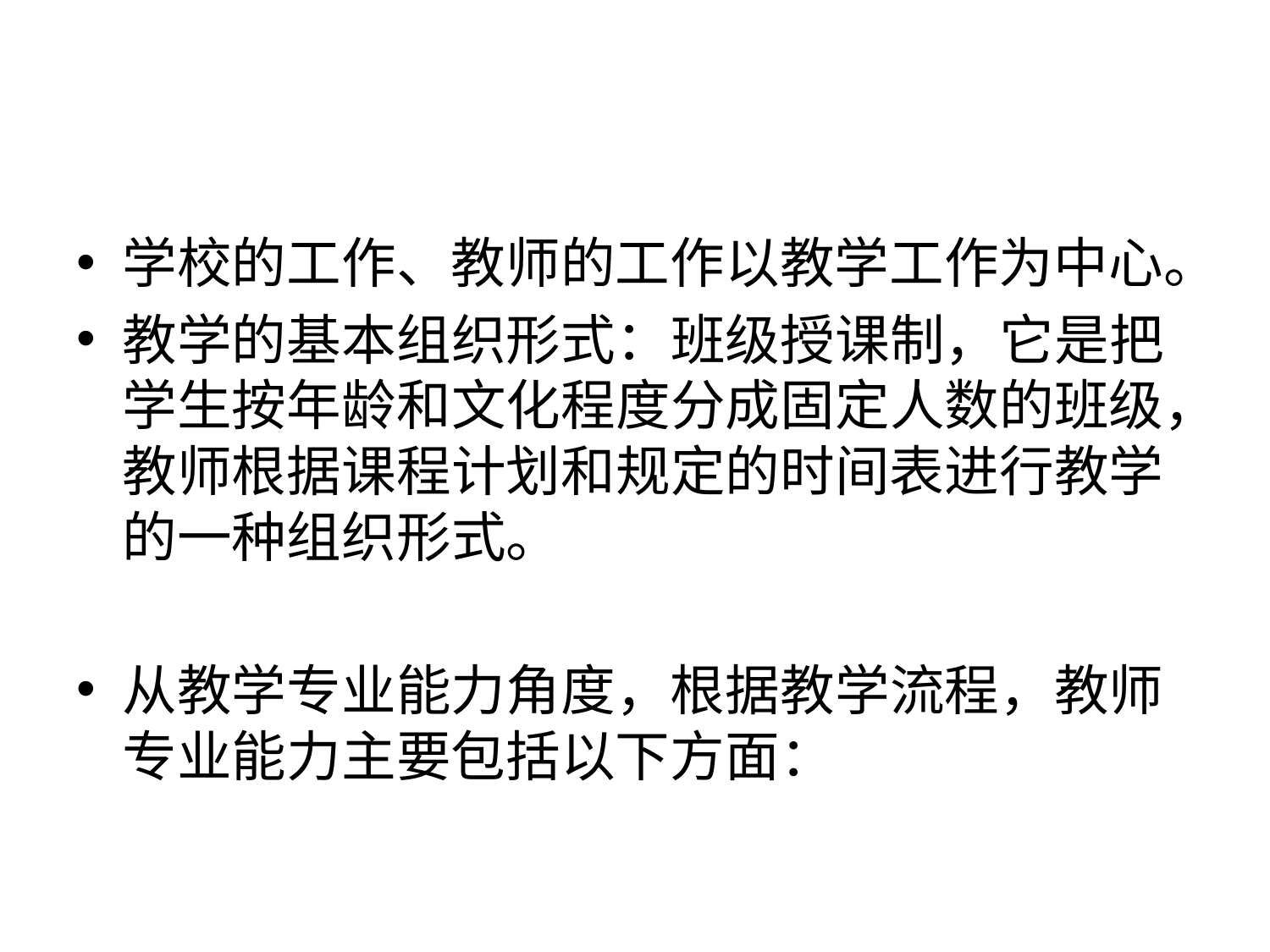

#
学校的工作、教师的工作以教学工作为中心。
教学的基本组织形式：班级授课制，它是把学生按年龄和文化程度分成固定人数的班级，教师根据课程计划和规定的时间表进行教学的一种组织形式。

从教学专业能力角度，根据教学流程，教师专业能力主要包括以下方面：